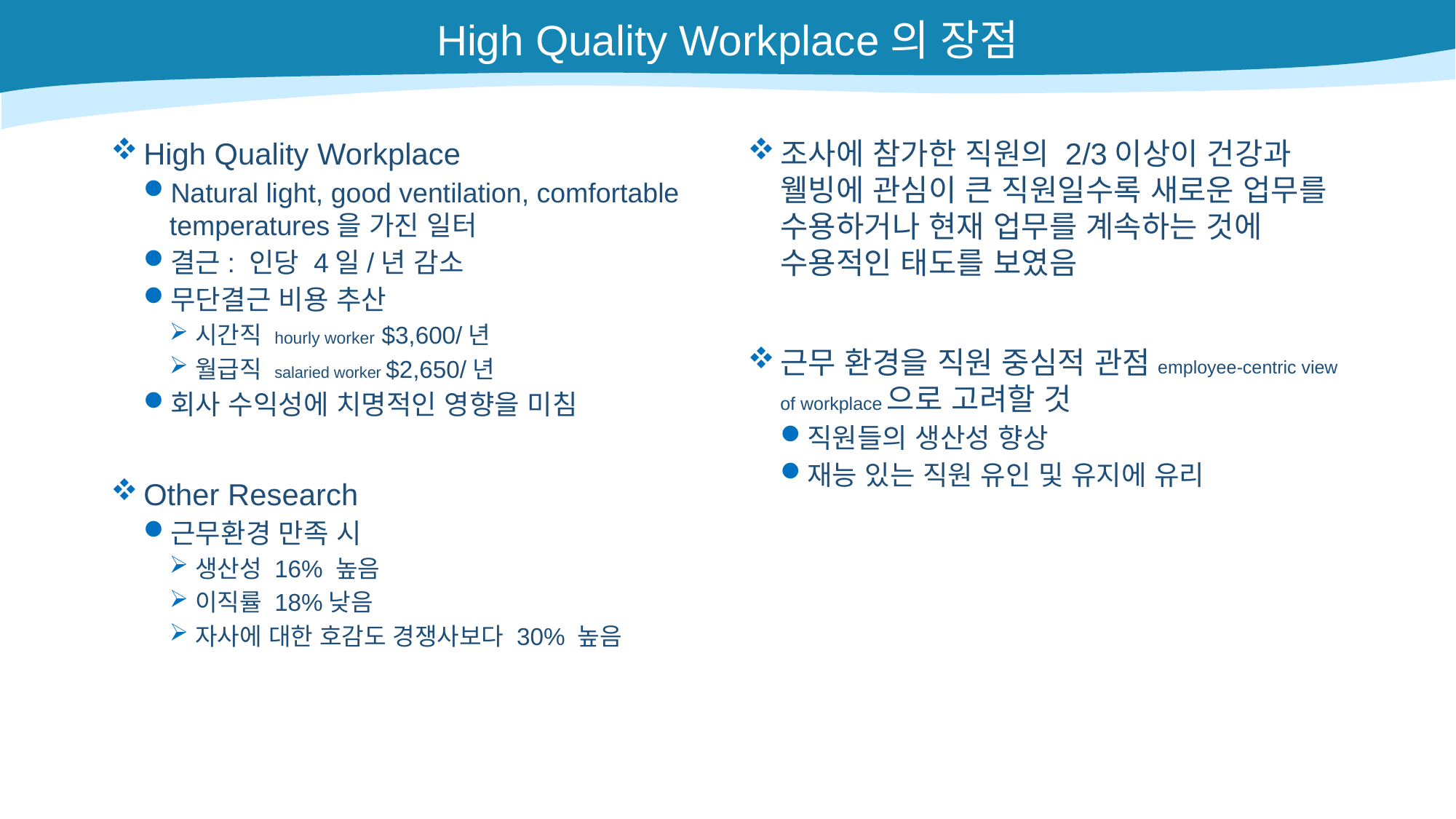

# High Quality Workplace의 장점
High Quality Workplace
Natural light, good ventilation, comfortable temperatures을 가진 일터
결근: 인당 4일/년 감소
무단결근 비용 추산
시간직 hourly worker $3,600/년
월급직 salaried worker $2,650/년
회사 수익성에 치명적인 영향을 미침

Other Research
근무환경 만족 시
생산성 16% 높음
이직률 18%낮음
자사에 대한 호감도 경쟁사보다 30% 높음

조사에 참가한 직원의 2/3이상이 건강과 웰빙에 관심이 큰 직원일수록 새로운 업무를 수용하거나 현재 업무를 계속하는 것에 수용적인 태도를 보였음

근무 환경을 직원 중심적 관점employee-centric view of workplace으로 고려할 것
직원들의 생산성 향상
재능 있는 직원 유인 및 유지에 유리